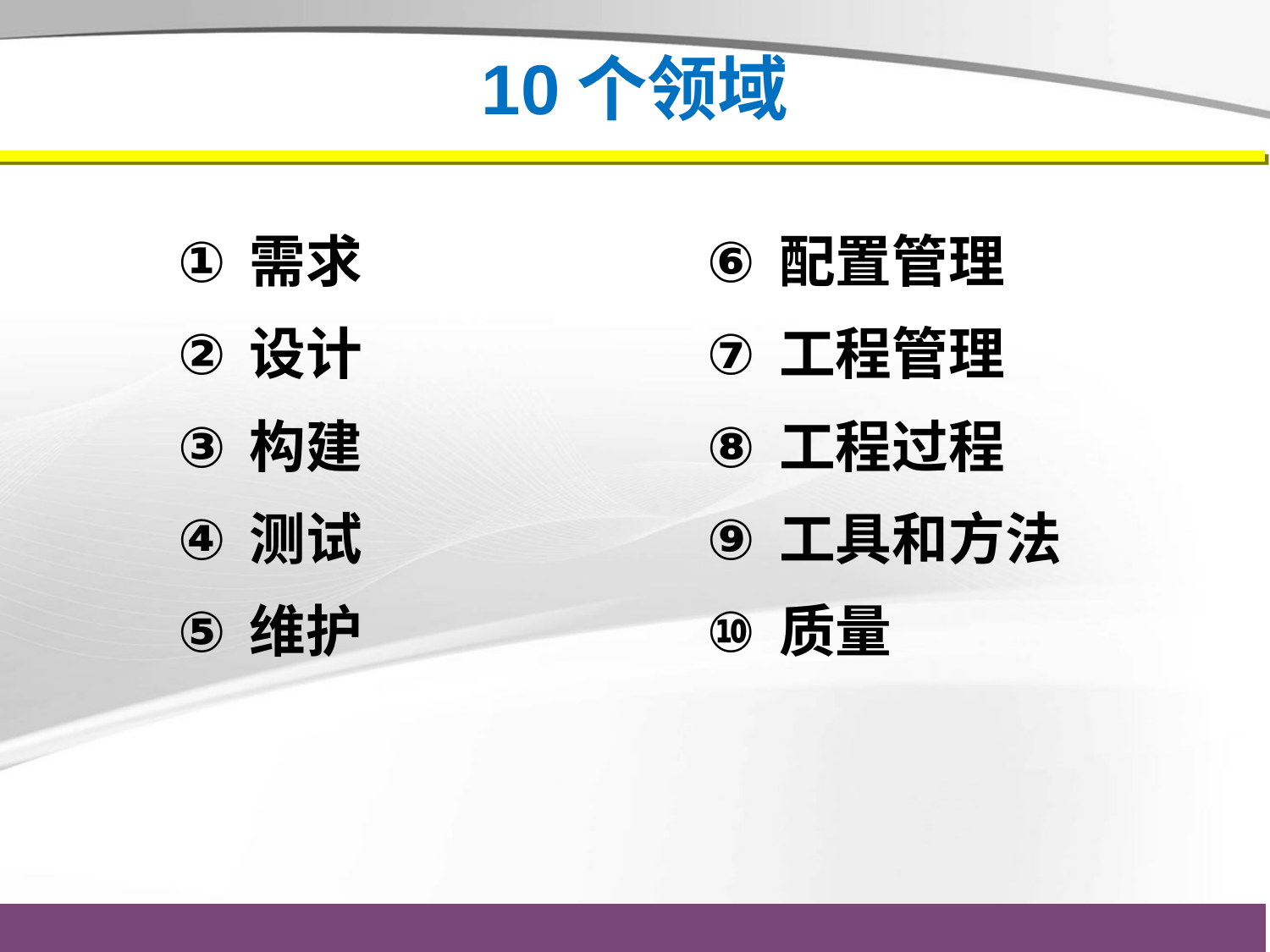

# 10个领域
需求
设计
构建
测试
维护
配置管理
工程管理
工程过程
工具和方法
质量